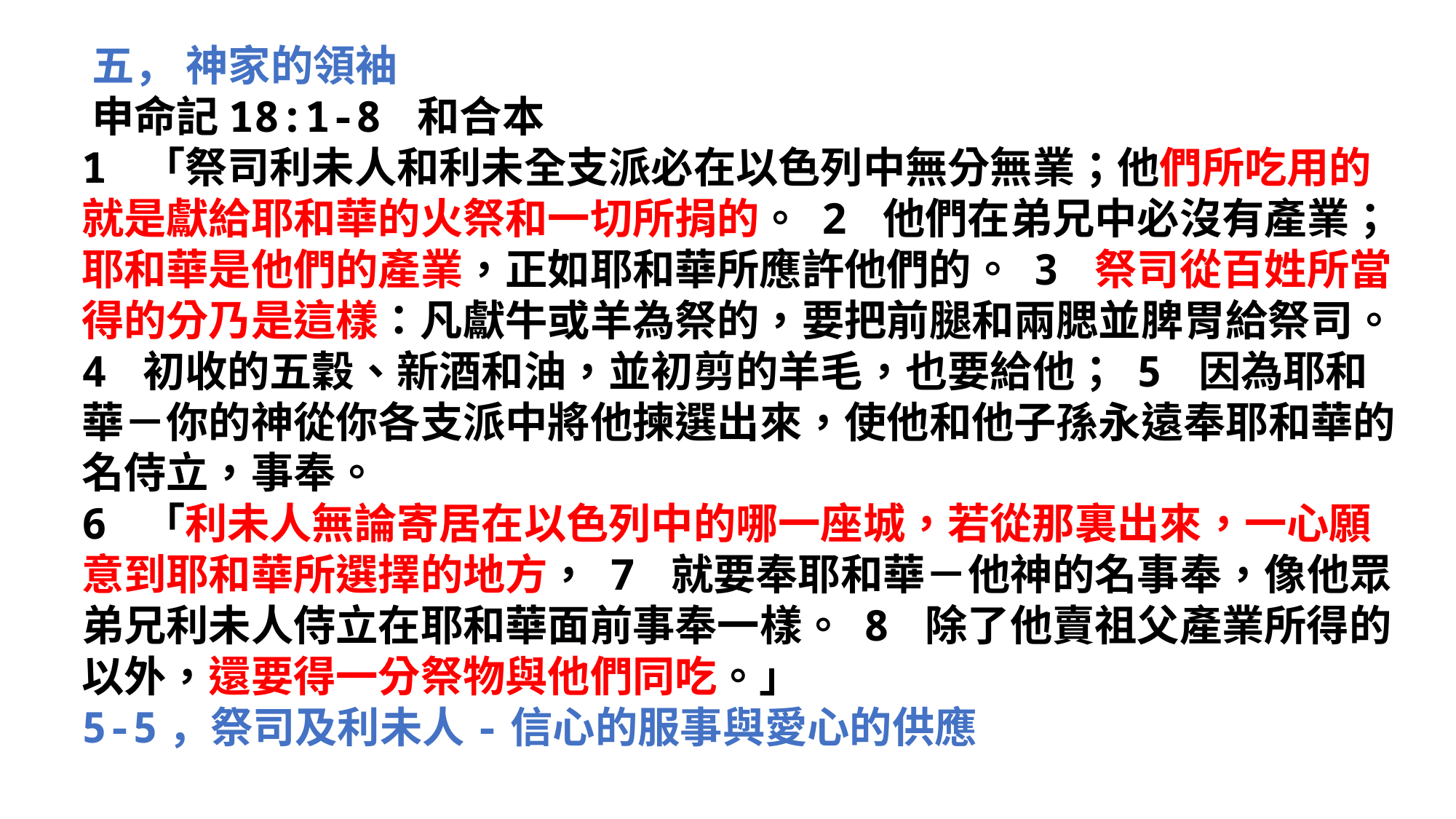

‪‪‪‪五， 神家的領袖‪‪‪‪‪‪‪
‪‪‪‪‪申命記‬18:1-8 和合本
1 「祭司利未人和利未全支派必在以色列中無分無業；他們所吃用的就是獻給耶和華的火祭和一切所捐的。 2 他們在弟兄中必沒有產業；耶和華是他們的產業，正如耶和華所應許他們的。 3 祭司從百姓所當得的分乃是這樣：凡獻牛或羊為祭的，要把前腿和兩腮並脾胃給祭司。 4 初收的五穀、新酒和油，並初剪的羊毛，也要給他； 5 因為耶和華－你的神從你各支派中將他揀選出來，使他和他子孫永遠奉耶和華的名侍立，事奉。
6 「利未人無論寄居在以色列中的哪一座城，若從那裏出來，一心願意到耶和華所選擇的地方， 7 就要奉耶和華－他神的名事奉，像他眾弟兄利未人侍立在耶和華面前事奉一樣。 8 除了他賣祖父產業所得的以外，還要得一分祭物與他們同吃。」
5-5，祭司及利未人-信心的服事與愛心的供應